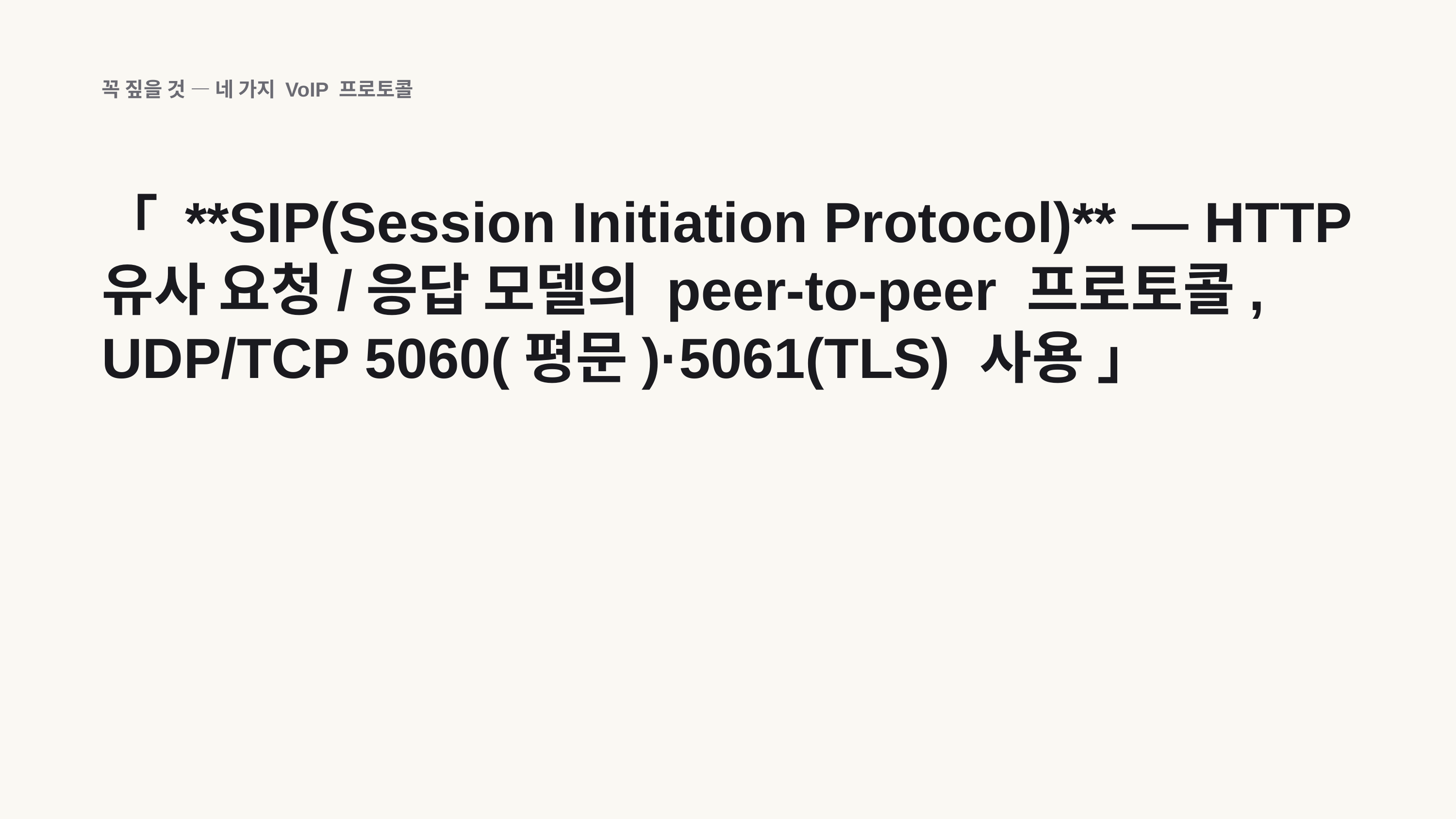

꼭 짚을 것 — 네 가지 VoIP 프로토콜
「 **SIP(Session Initiation Protocol)** — HTTP 유사 요청/응답 모델의 peer-to-peer 프로토콜, UDP/TCP 5060(평문)·5061(TLS) 사용 」